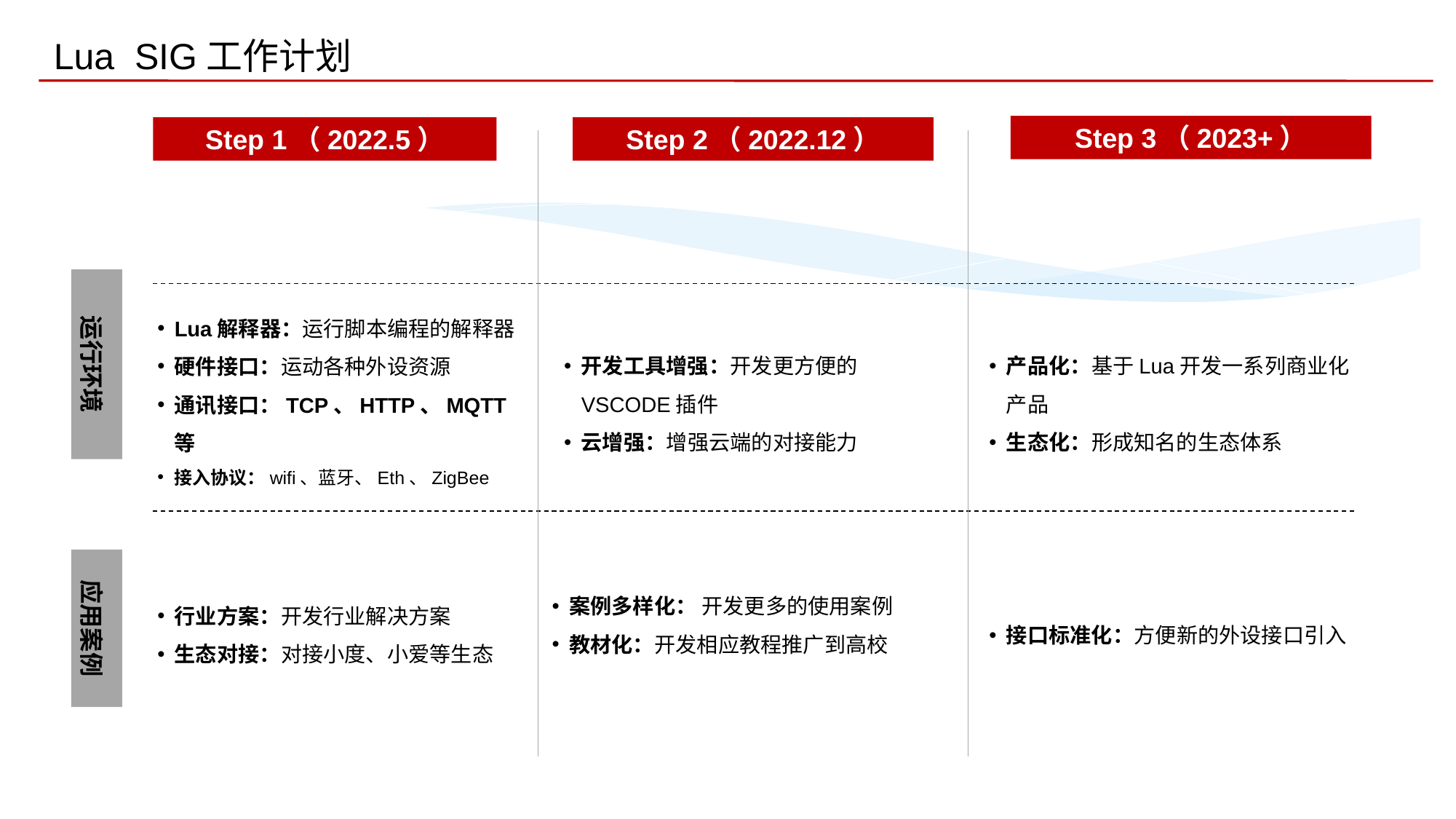

Lua  SIG工作计划

Step 3（2023+）
Step 1（2022.5）
Step 2（2022.12）
运行环境
Lua解释器：运行脚本编程的解释器
硬件接口：运动各种外设资源
通讯接口：TCP、HTTP、MQTT等
接入协议：wifi、蓝牙、Eth、ZigBee
开发工具增强：开发更方便的VSCODE插件
云增强：增强云端的对接能力
产品化：基于Lua开发一系列商业化产品
生态化：形成知名的生态体系
案例多样化： 开发更多的使用案例
教材化：开发相应教程推广到高校
行业方案：开发行业解决方案
生态对接：对接小度、小爱等生态
接口标准化：方便新的外设接口引入
应用案例